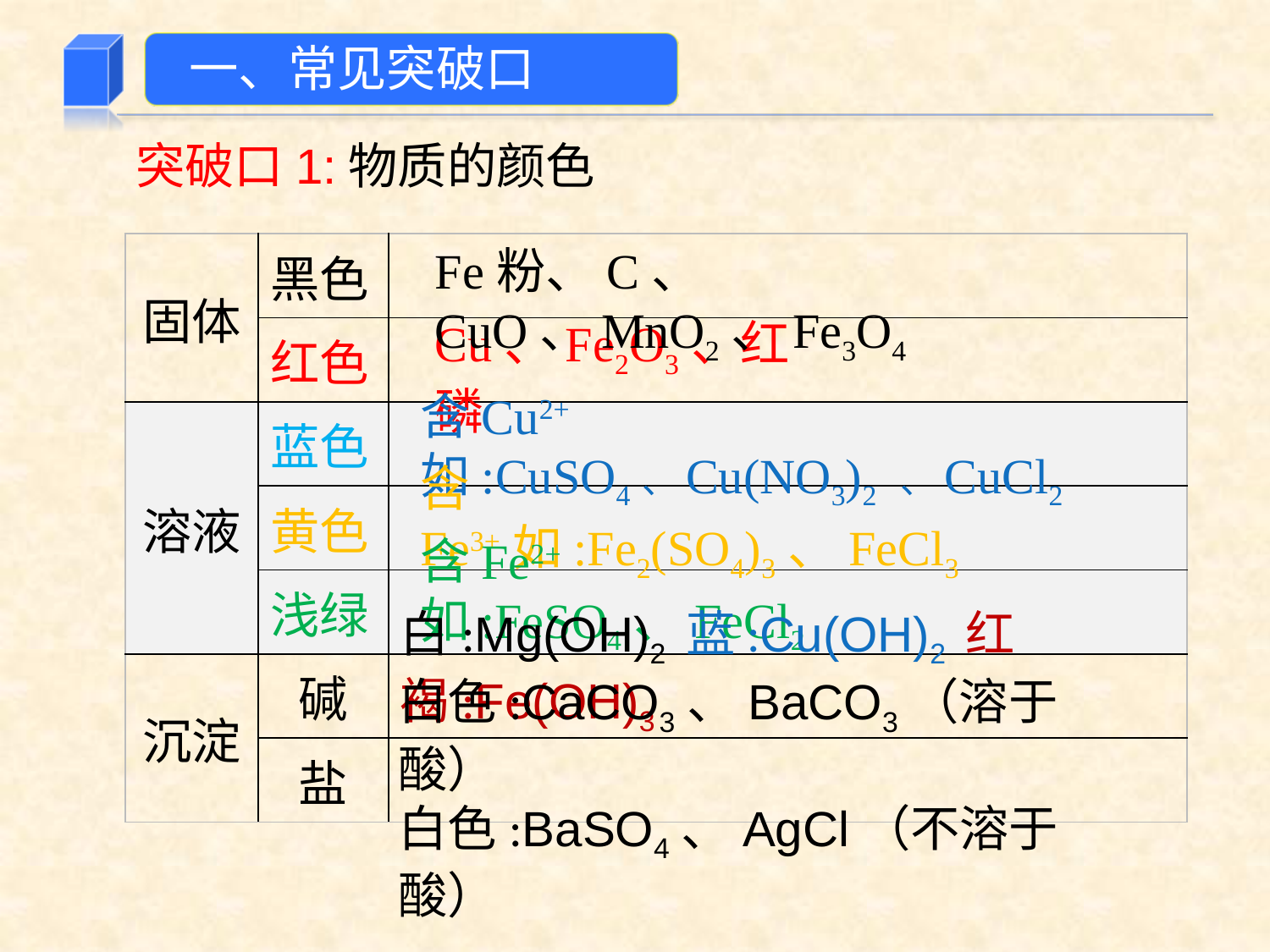

一、常见突破口
突破口1:物质的颜色
| 固体 | 黑色 |  |
| --- | --- | --- |
|  | 红色 |  |
| 溶液 | 蓝色 |  |
|  | 黄色 |  |
|  | 浅绿 |  |
| 沉淀 | 碱 |  |
|  | 盐 |  |
Fe粉、C、 CuO、MnO2、Fe3O4
Cu、Fe2O3、红磷
含Cu2+ 如:CuSO4、Cu(NO3)2 、CuCl2
含Fe3+如:Fe2(SO4)3、FeCl3
含Fe2+    如:FeSO4、FeCl2
白:Mg(OH)2 蓝:Cu(OH)2 红褐:Fe(OH)3
白色:CaCO3、BaCO3（溶于酸）
白色:BaSO4、AgCl（不溶于酸）